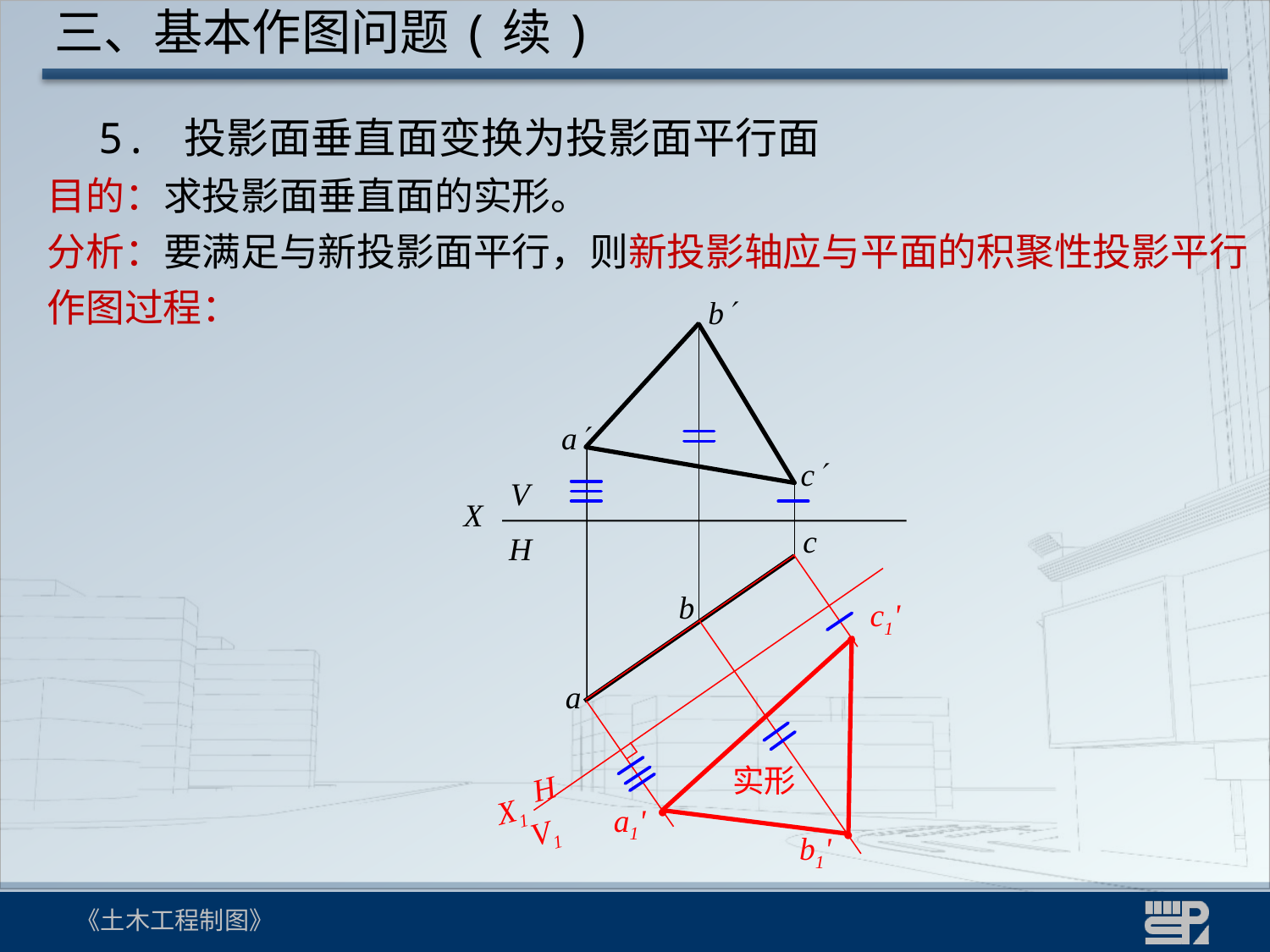

三、基本作图问题(续)
  5. 投影面垂直面变换为投影面平行面
目的：求投影面垂直面的实形。
分析：要满足与新投影面平行，则新投影轴应与平面的积聚性投影平行
作图过程：
 b′

 a′
 c′

V
X
c

H

b
a

c1'
●
●
a1'
●
b1'

实形
H
X1
V1